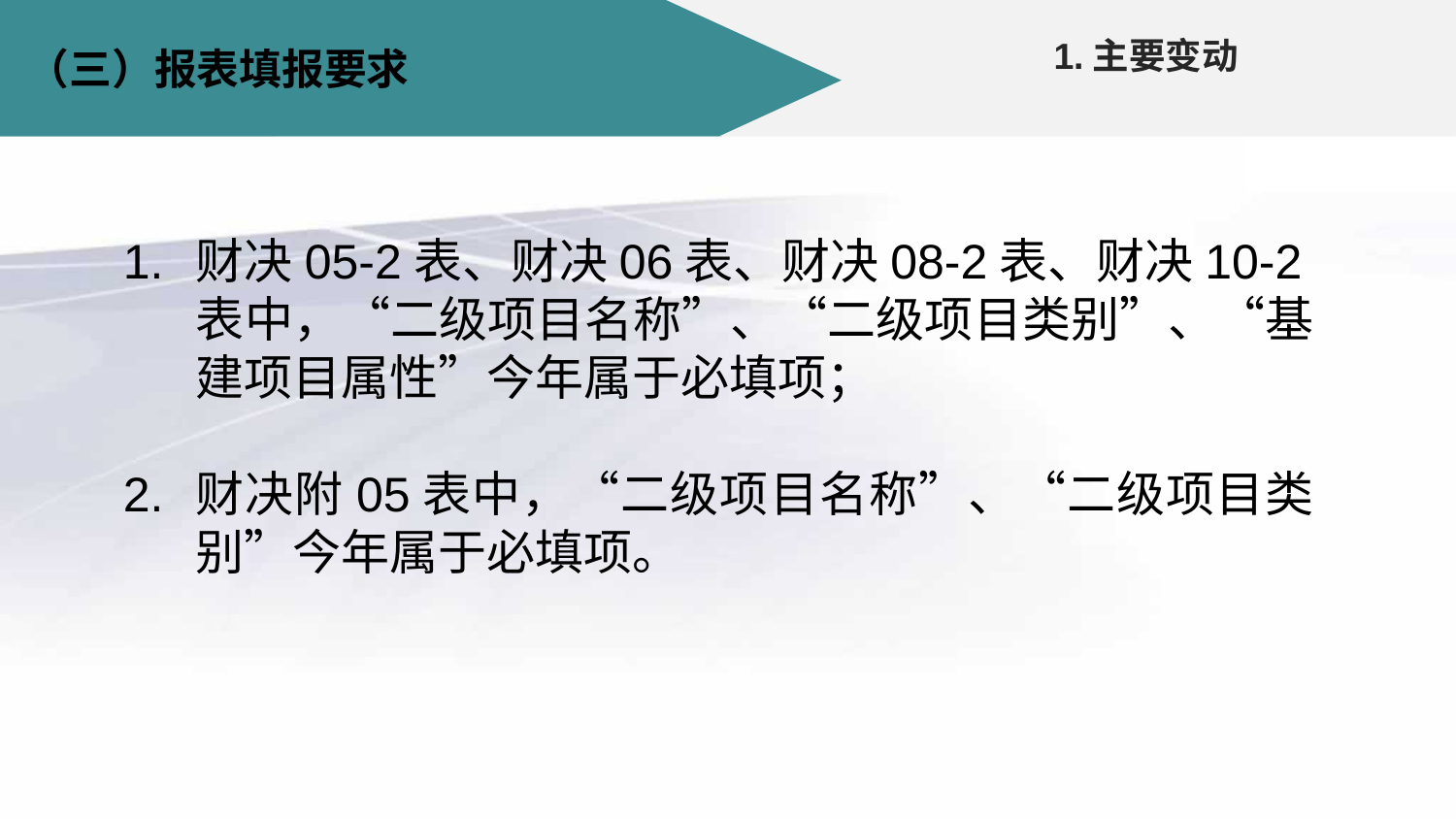

1.主要变动
（三）报表填报要求
#

财决05-2表、财决06表、财决08-2表、财决10-2表中，“二级项目名称”、“二级项目类别”、“基建项目属性”今年属于必填项；

财决附05表中，“二级项目名称”、“二级项目类别”今年属于必填项。